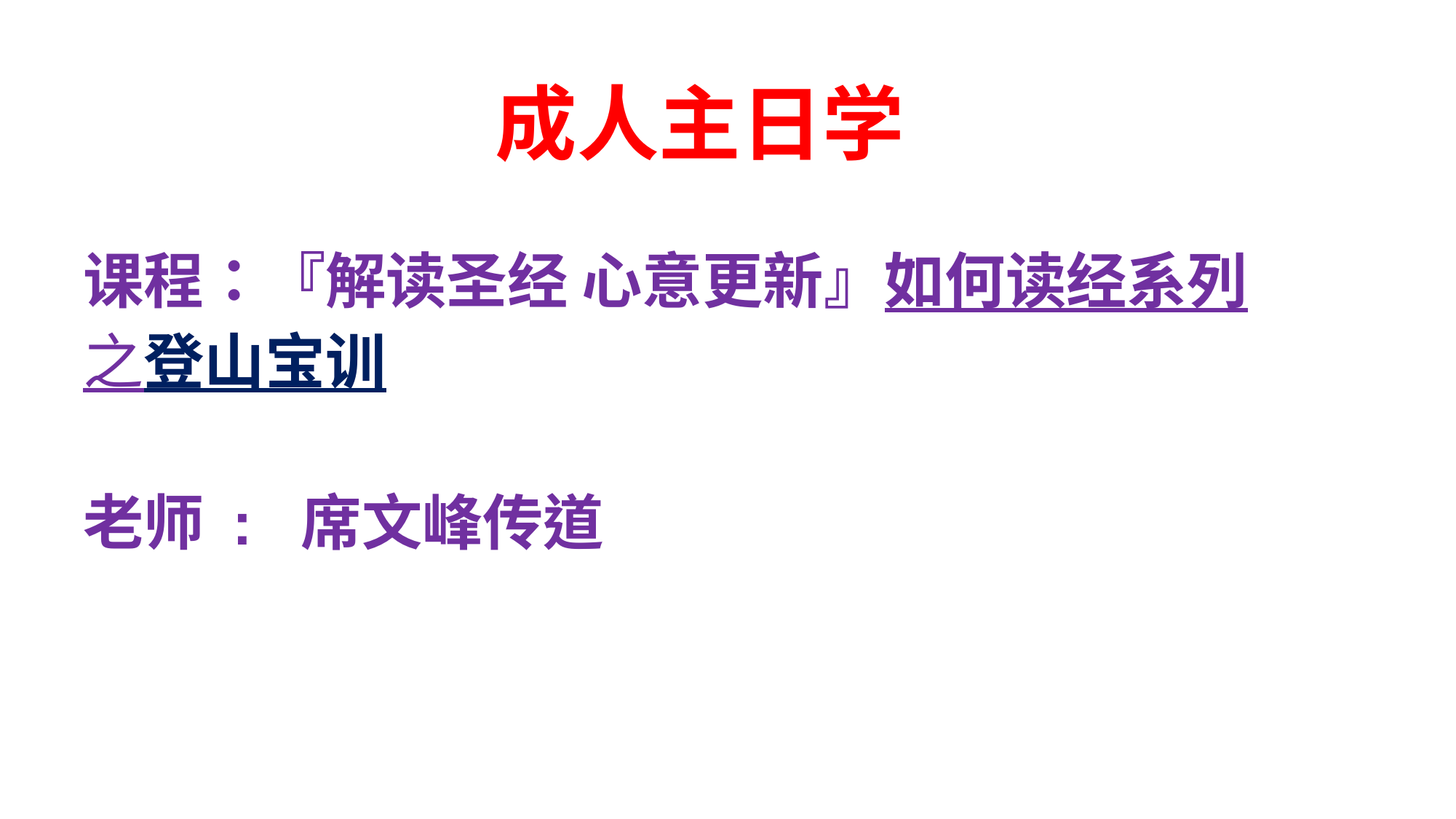

成人主日学
课程：『解读圣经 心意更新』如何读经系列
之登山宝训

老师 :  席文峰传道